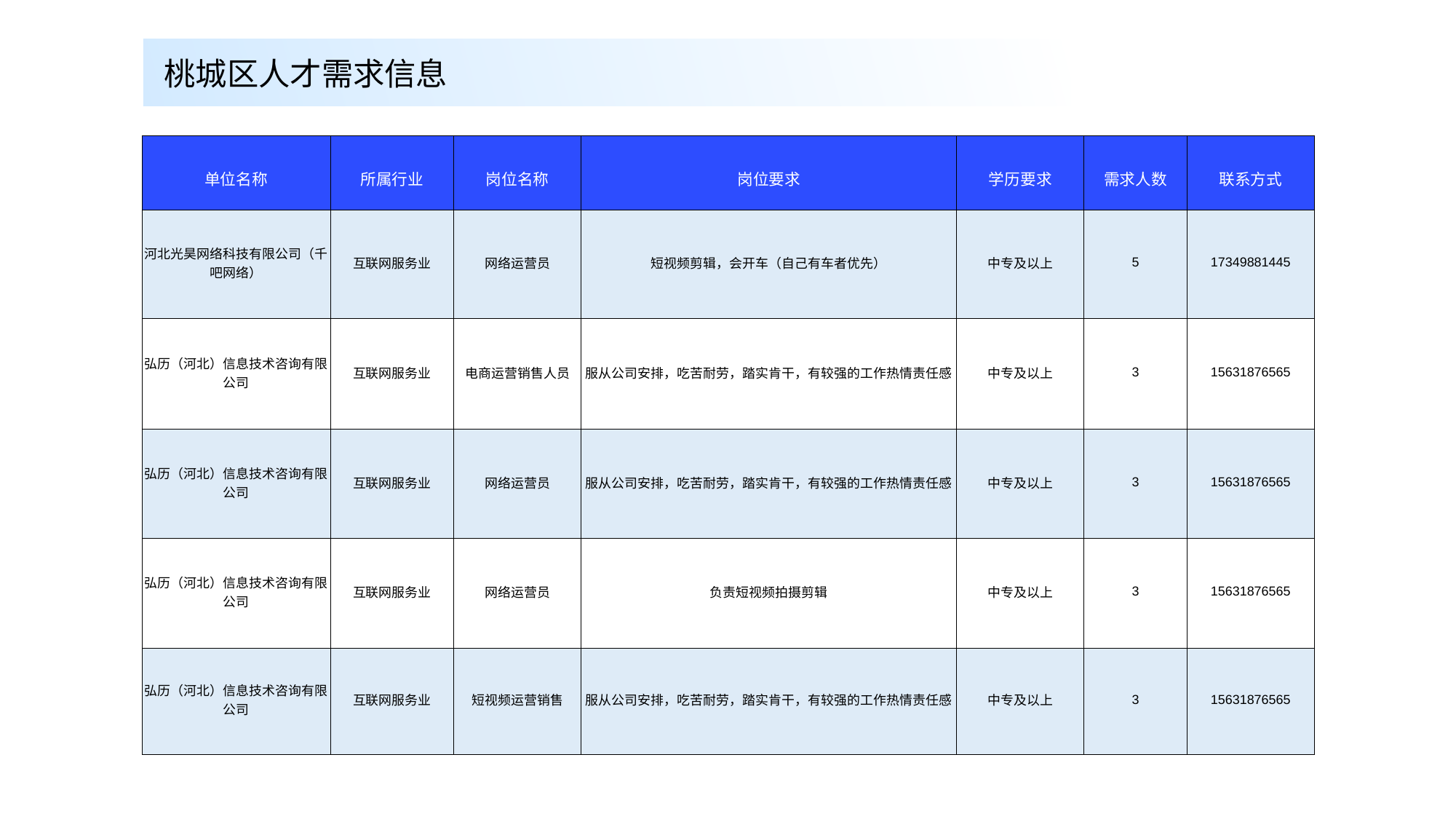

桃城区人才需求信息
| 单位名称 | 所属行业 | 岗位名称 | 岗位要求 | 学历要求 | 需求人数 | 联系方式 |
| --- | --- | --- | --- | --- | --- | --- |
| 河北光昊网络科技有限公司（千吧网络） | 互联网服务业 | 网络运营员 | 短视频剪辑，会开车（自己有车者优先） | 中专及以上 | 5 | 17349881445 |
| 弘历（河北）信息技术咨询有限公司 | 互联网服务业 | 电商运营销售人员 | 服从公司安排，吃苦耐劳，踏实肯干，有较强的工作热情责任感 | 中专及以上 | 3 | 15631876565 |
| 弘历（河北）信息技术咨询有限公司 | 互联网服务业 | 网络运营员 | 服从公司安排，吃苦耐劳，踏实肯干，有较强的工作热情责任感 | 中专及以上 | 3 | 15631876565 |
| 弘历（河北）信息技术咨询有限公司 | 互联网服务业 | 网络运营员 | 负责短视频拍摄剪辑 | 中专及以上 | 3 | 15631876565 |
| 弘历（河北）信息技术咨询有限公司 | 互联网服务业 | 短视频运营销售 | 服从公司安排，吃苦耐劳，踏实肯干，有较强的工作热情责任感 | 中专及以上 | 3 | 15631876565 |
8